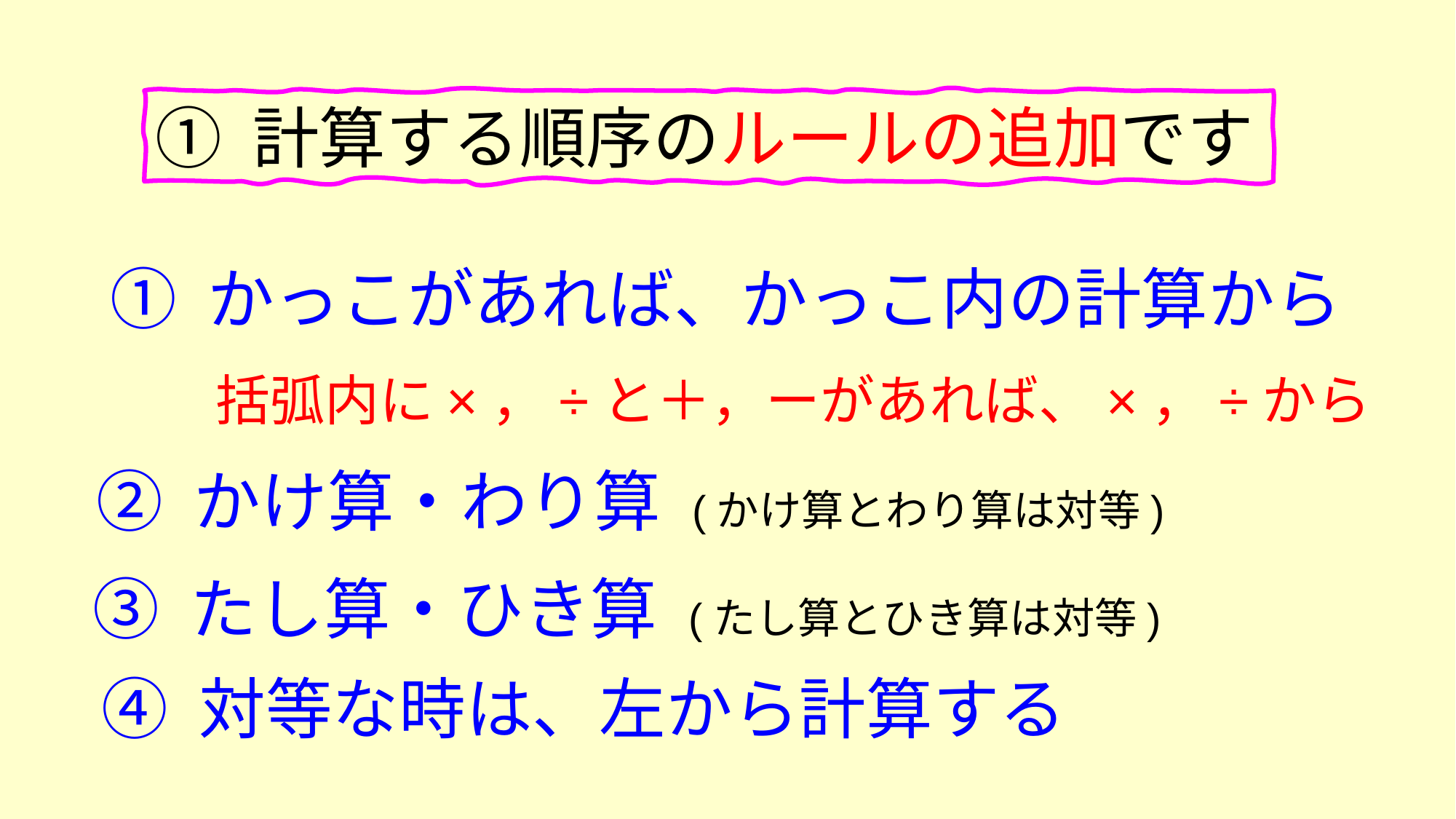

① 計算する順序のルールの追加です
 ① かっこがあれば、かっこ内の計算から
  括弧内に×，÷と＋，ーがあれば、×，÷から
② かけ算・わり算 (かけ算とわり算は対等)
③ たし算・ひき算 (たし算とひき算は対等)
④ 対等な時は、左から計算する